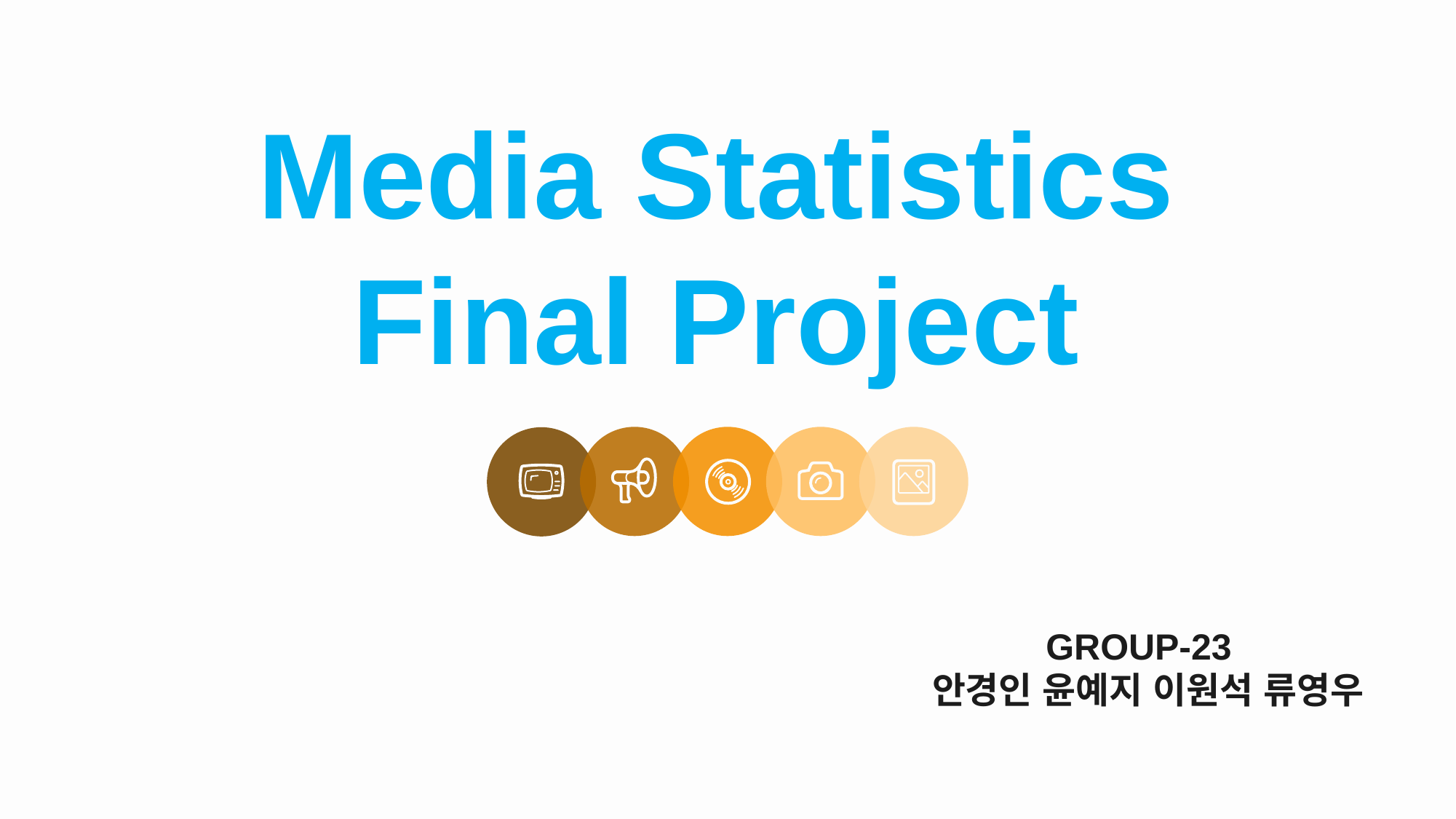

Media Statistics
Final Project

GROUP-23
 안경인 윤예지 이원석 류영우